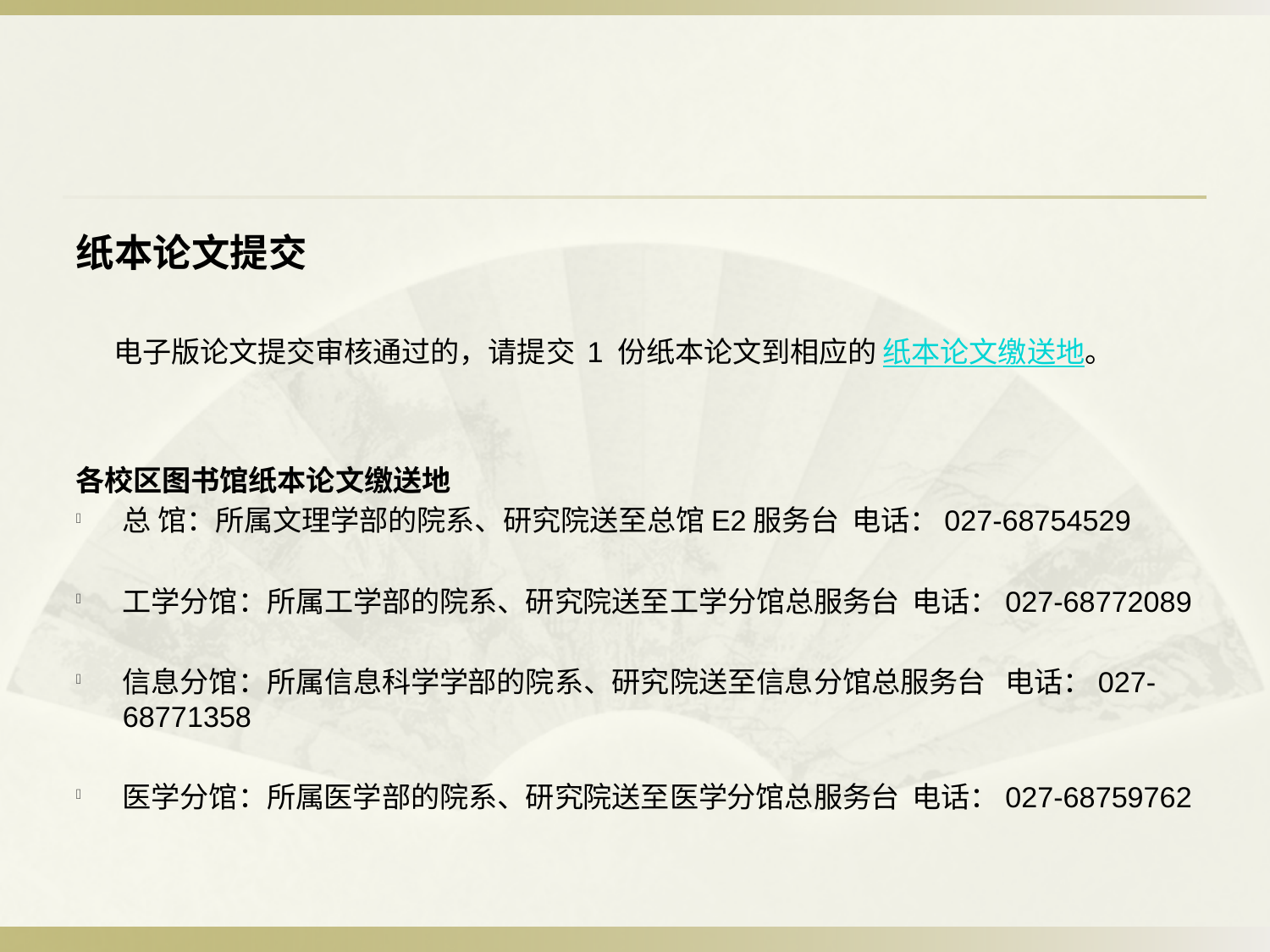

纸本论文提交

     电子版论文提交审核通过的，请提交 1 份纸本论文到相应的 纸本论文缴送地。

各校区图书馆纸本论文缴送地
总 馆：所属文理学部的院系、研究院送至总馆E2服务台  电话：027-68754529

工学分馆：所属工学部的院系、研究院送至工学分馆总服务台  电话：027-68772089

信息分馆：所属信息科学学部的院系、研究院送至信息分馆总服务台   电话：027- 68771358

医学分馆：所属医学部的院系、研究院送至医学分馆总服务台  电话：027-68759762